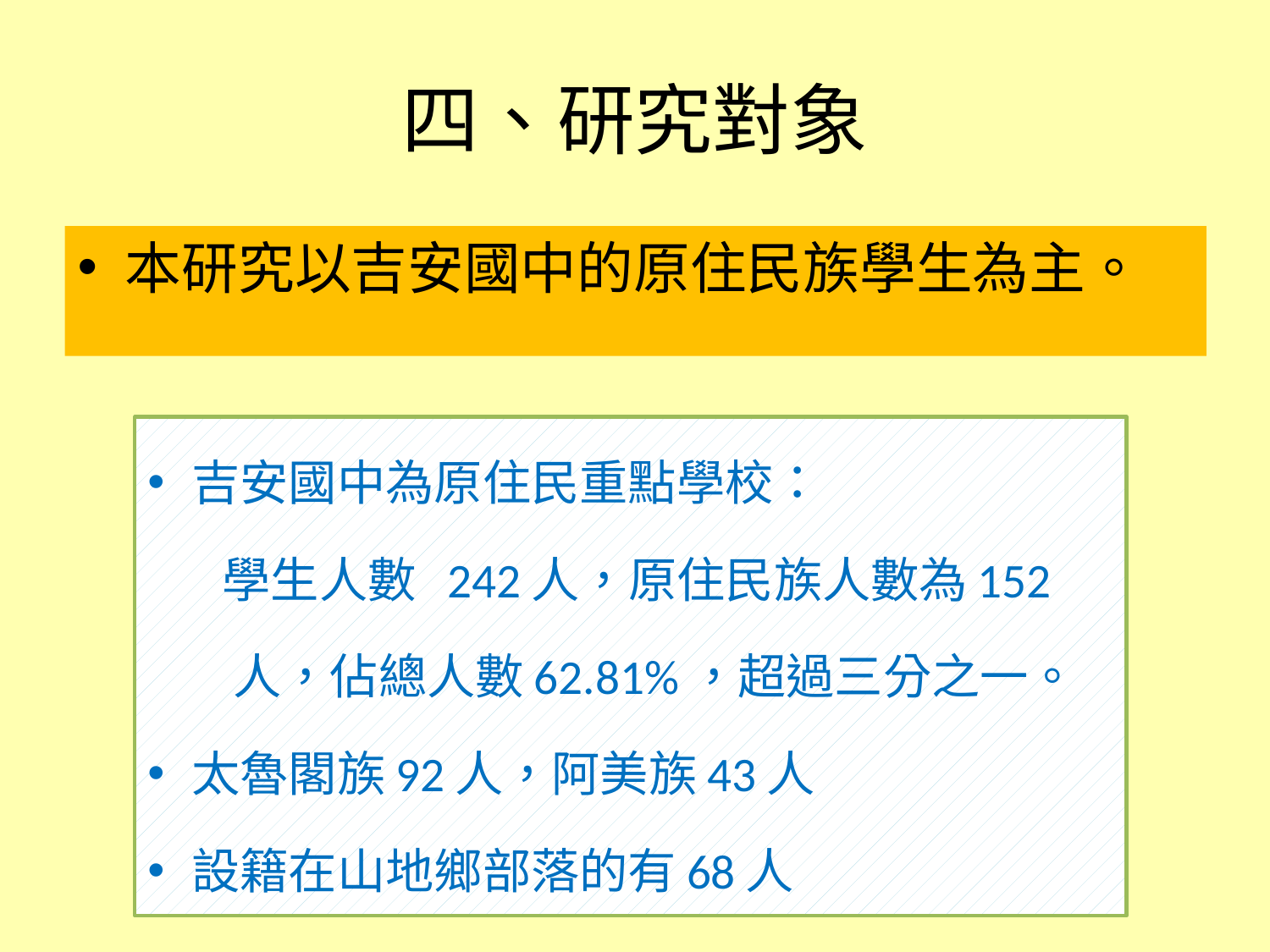

# 四、研究對象
本研究以吉安國中的原住民族學生為主。
吉安國中為原住民重點學校：
      學生人數  242人，原住民族人數為152
       人，佔總人數62.81%，超過三分之一。
太魯閣族92人，阿美族43人
設籍在山地鄉部落的有68人